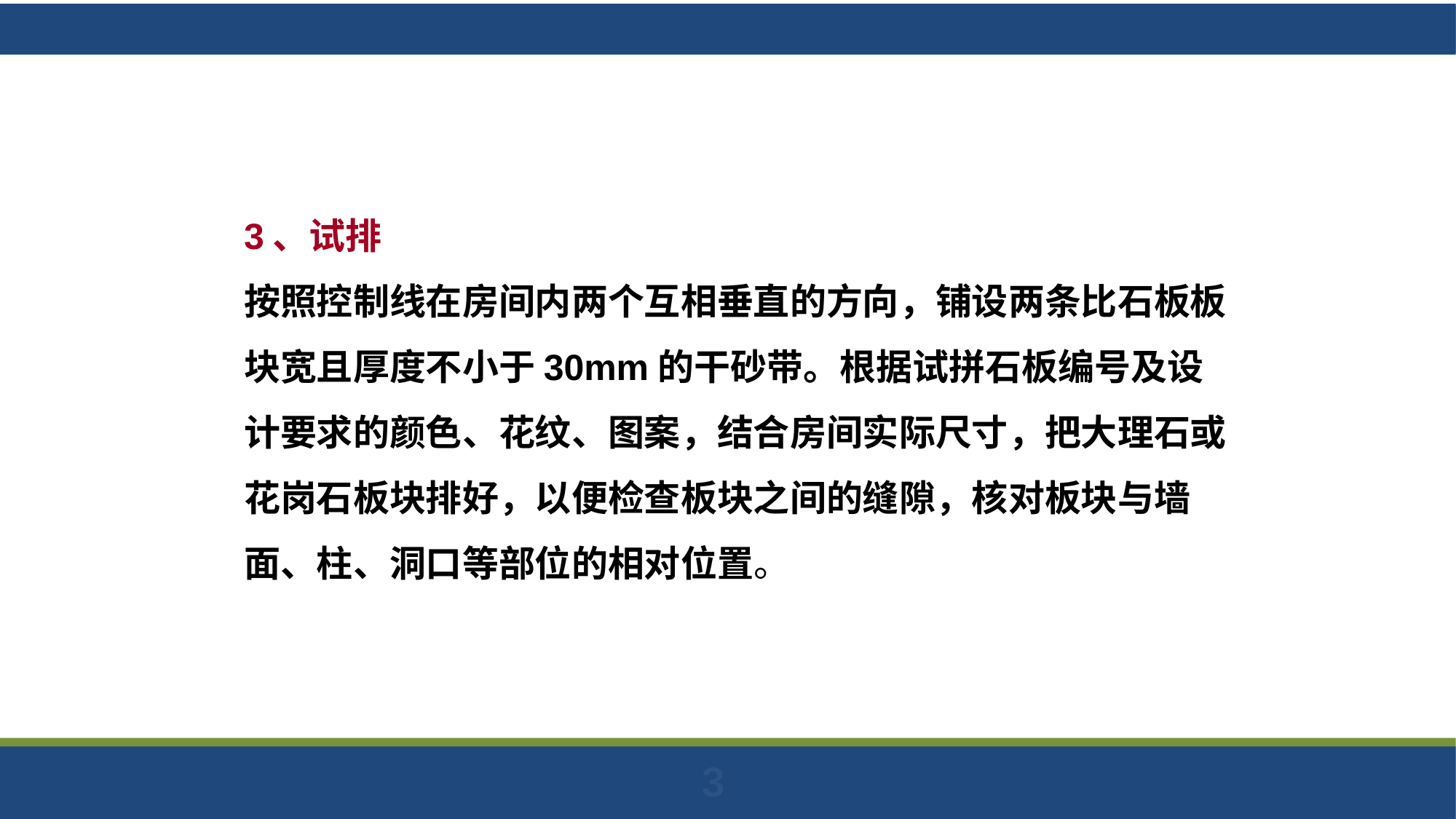

3、试排
按照控制线在房间内两个互相垂直的方向，铺设两条比石板板块宽且厚度不小于30mm的干砂带。根据试拼石板编号及设计要求的颜色、花纹、图案，结合房间实际尺寸，把大理石或花岗石板块排好，以便检查板块之间的缝隙，核对板块与墙面、柱、洞口等部位的相对位置。

3